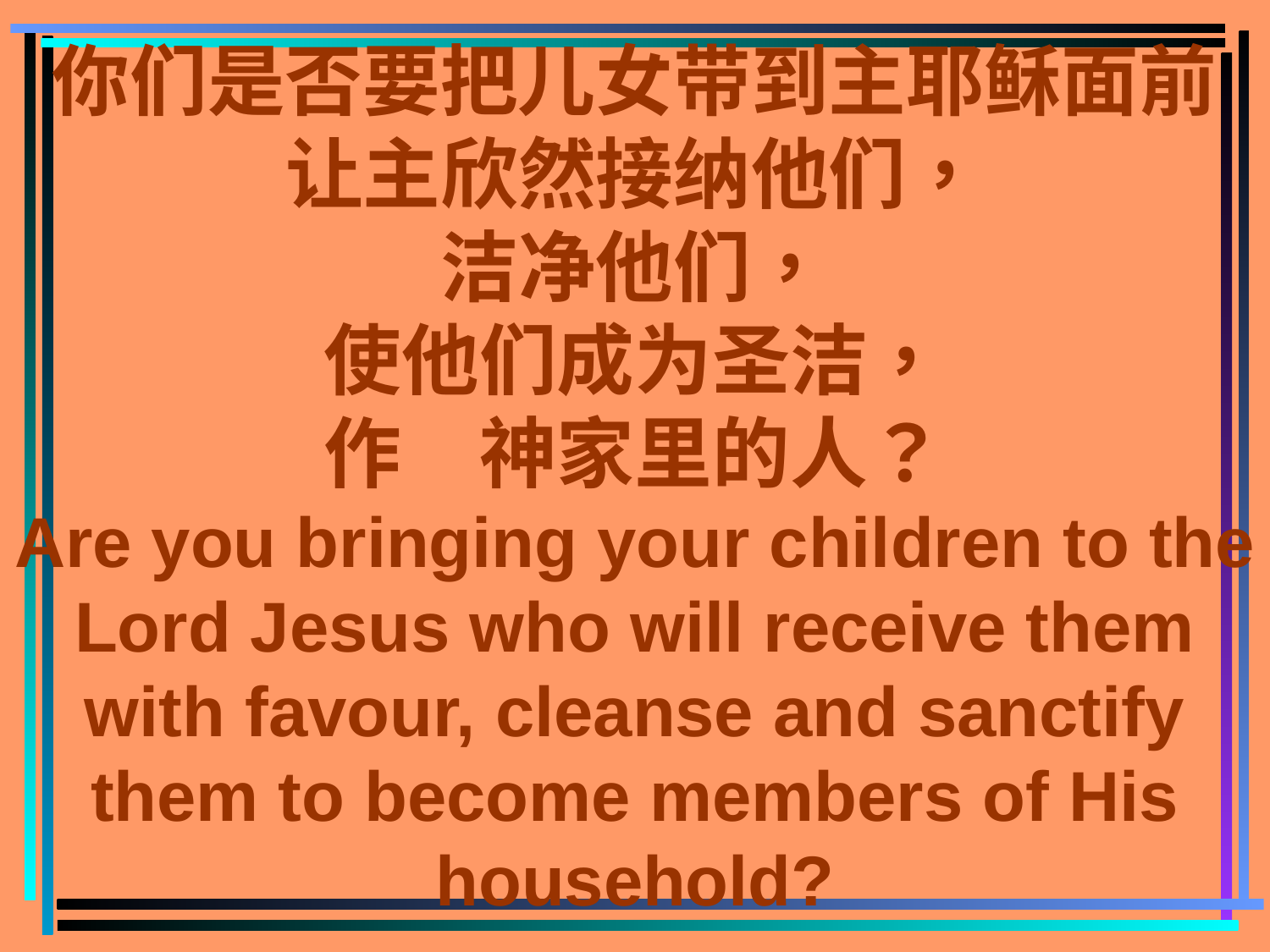

# 你们是否要把儿女带到主耶稣面前 让主欣然接纳他们， 洁净他们， 使他们成为圣洁， 作　神家里的人？ Are you bringing your children to the Lord Jesus who will receive them with favour, cleanse and sanctify them to become members of His household?